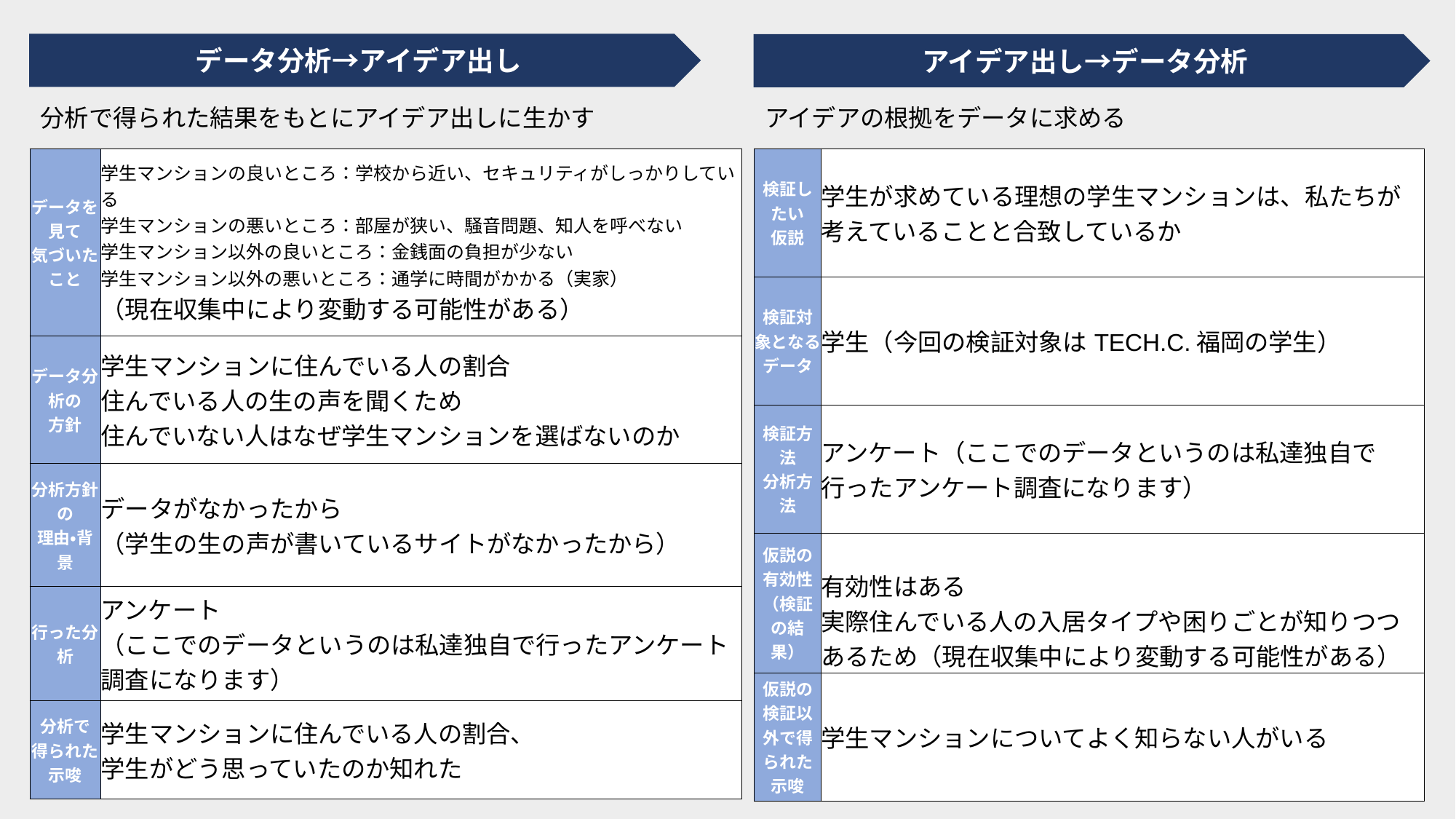

データ分析→アイデア出し
アイデア出し→データ分析
分析で得られた結果をもとにアイデア出しに生かす
アイデアの根拠をデータに求める
| 検証したい 仮説 | 学生が求めている理想の学生マンションは、私たちが考えていることと合致しているか |
| --- | --- |
| 検証対象となる データ | 学生（今回の検証対象はTECH.C.福岡の学生） |
| 検証方法 分析方法 | アンケート（ここでのデータというのは私達独自で行ったアンケート調査になります） |
| 仮説の有効性 （検証の結果） | 有効性はある 実際住んでいる人の入居タイプや困りごとが知りつつあるため（現在収集中により変動する可能性がある） |
| 仮説の検証以外で得られた示唆 | 学生マンションについてよく知らない人がいる |
| データを見て 気づいたこと | 学生マンションの良いところ：学校から近い、セキュリティがしっかりしている 学生マンションの悪いところ：部屋が狭い、騒音問題、知人を呼べない 学生マンション以外の良いところ：金銭面の負担が少ない 学生マンション以外の悪いところ：通学に時間がかかる（実家） （現在収集中により変動する可能性がある） |
| --- | --- |
| データ分析の 方針 | 学生マンションに住んでいる人の割合 住んでいる人の生の声を聞くため 住んでいない人はなぜ学生マンションを選ばないのか |
| 分析方針の 理由・背景 | データがなかったから （学生の生の声が書いているサイトがなかったから） |
| 行った分析 | アンケート （ここでのデータというのは私達独自で行ったアンケート調査になります） |
| 分析で 得られた 示唆 | 学生マンションに住んでいる人の割合、 学生がどう思っていたのか知れた |